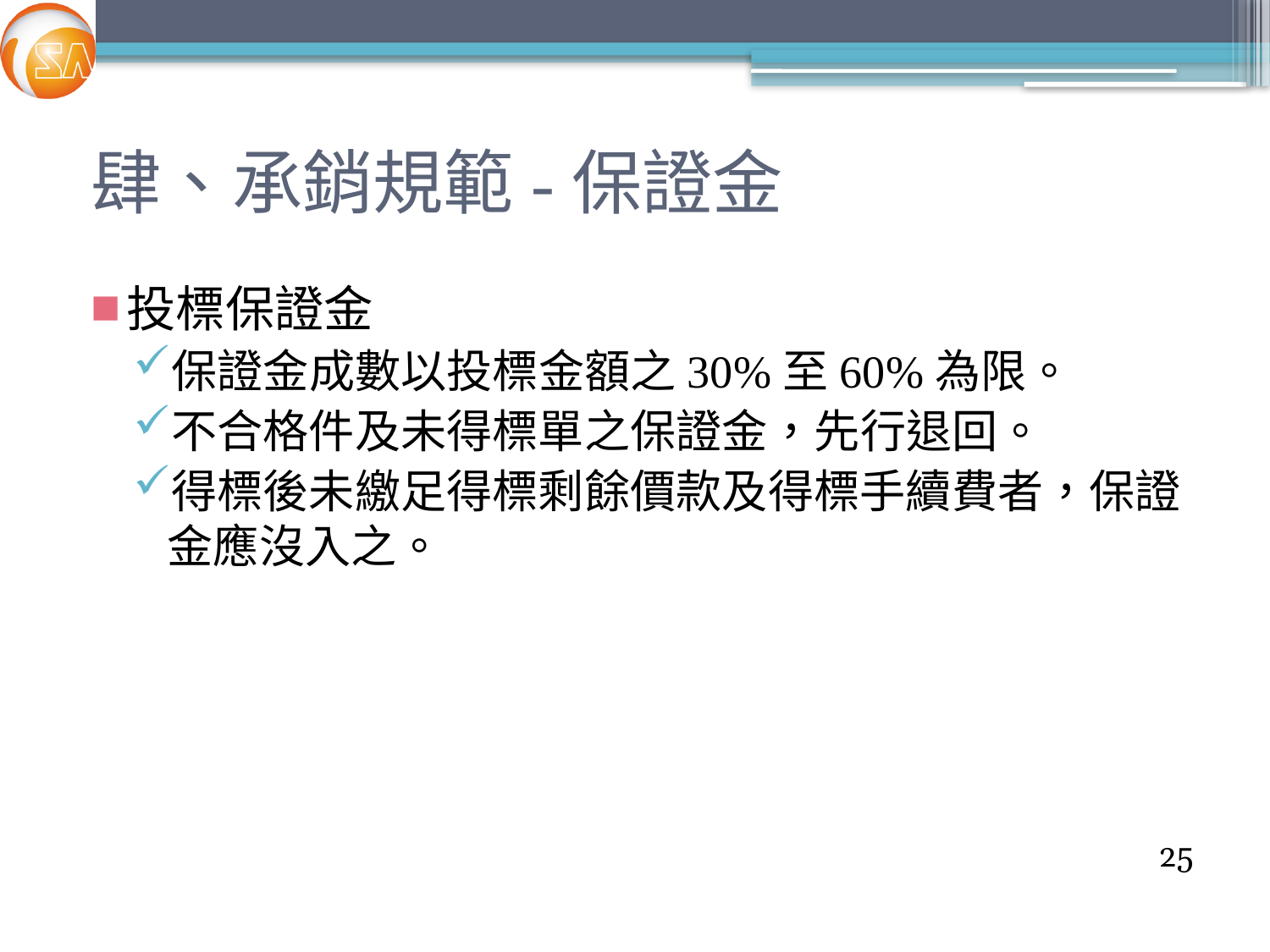

# 肆、承銷規範-保證金
投標保證金
保證金成數以投標金額之30%至60%為限。
不合格件及未得標單之保證金，先行退回。
得標後未繳足得標剩餘價款及得標手續費者，保證金應沒入之。
25